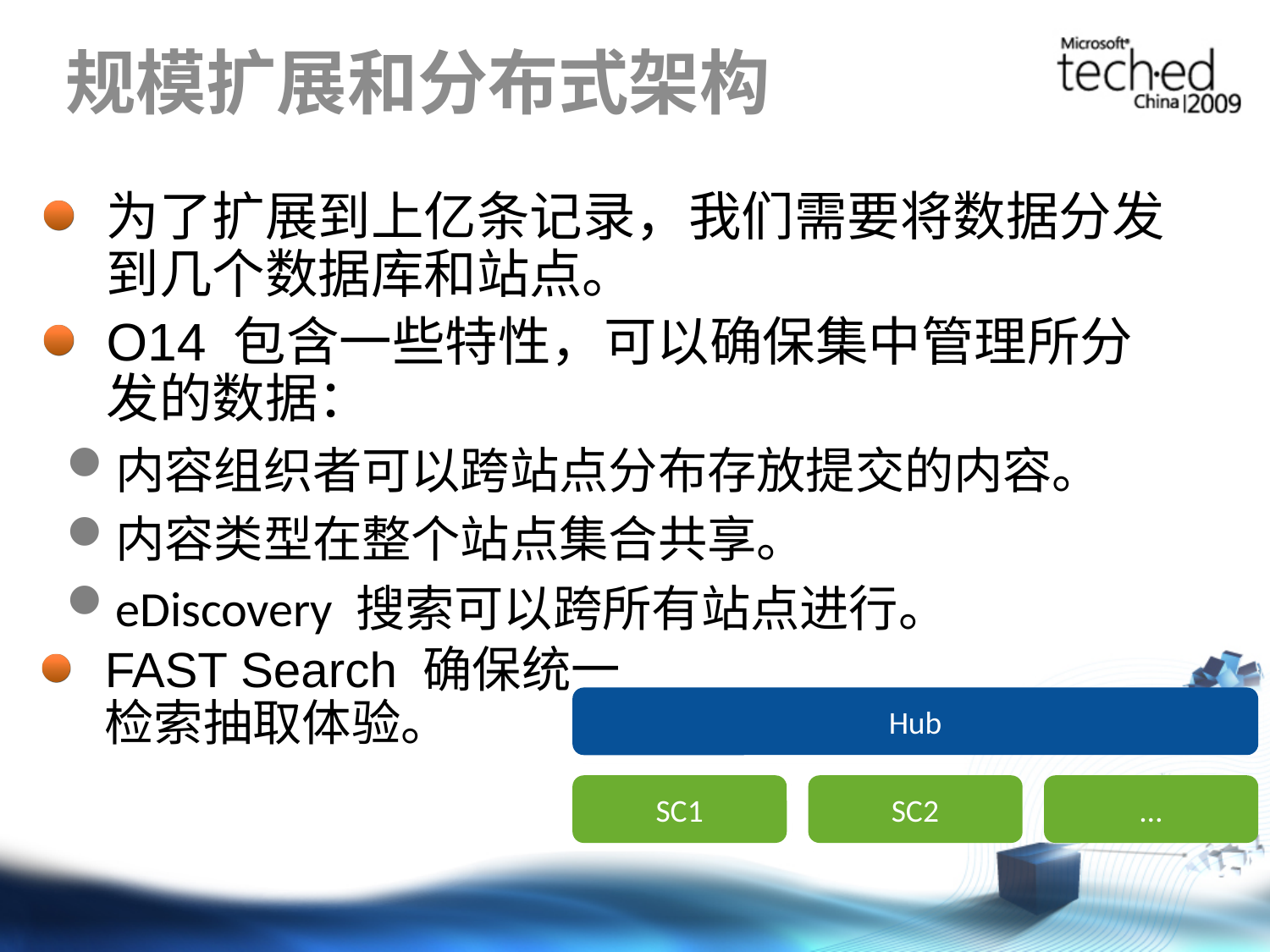

# 规模扩展和分布式架构
为了扩展到上亿条记录，我们需要将数据分发到几个数据库和站点。
O14 包含一些特性，可以确保集中管理所分发的数据：
内容组织者可以跨站点分布存放提交的内容。
内容类型在整个站点集合共享。
eDiscovery 搜索可以跨所有站点进行。
FAST Search 确保统一检索抽取体验。
Hub
SC1
SC2
…